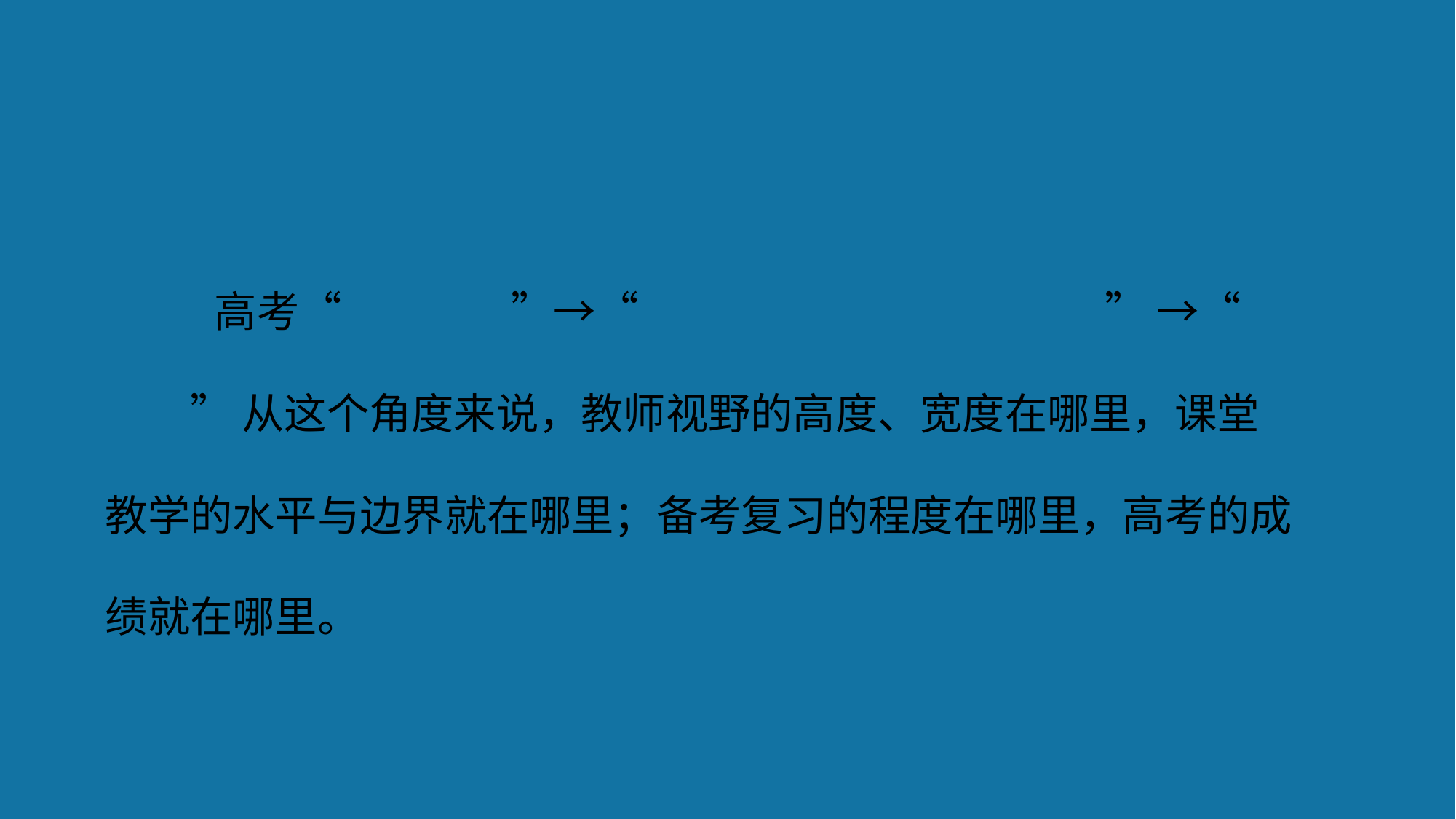

教师的能力水平决定学生的高考水平

	高考“遵循教材”→“依据教材但不拘泥于教材” →“脱教材” 从这个角度来说，教师视野的高度、宽度在哪里，课堂教学的水平与边界就在哪里；备考复习的程度在哪里，高考的成绩就在哪里。